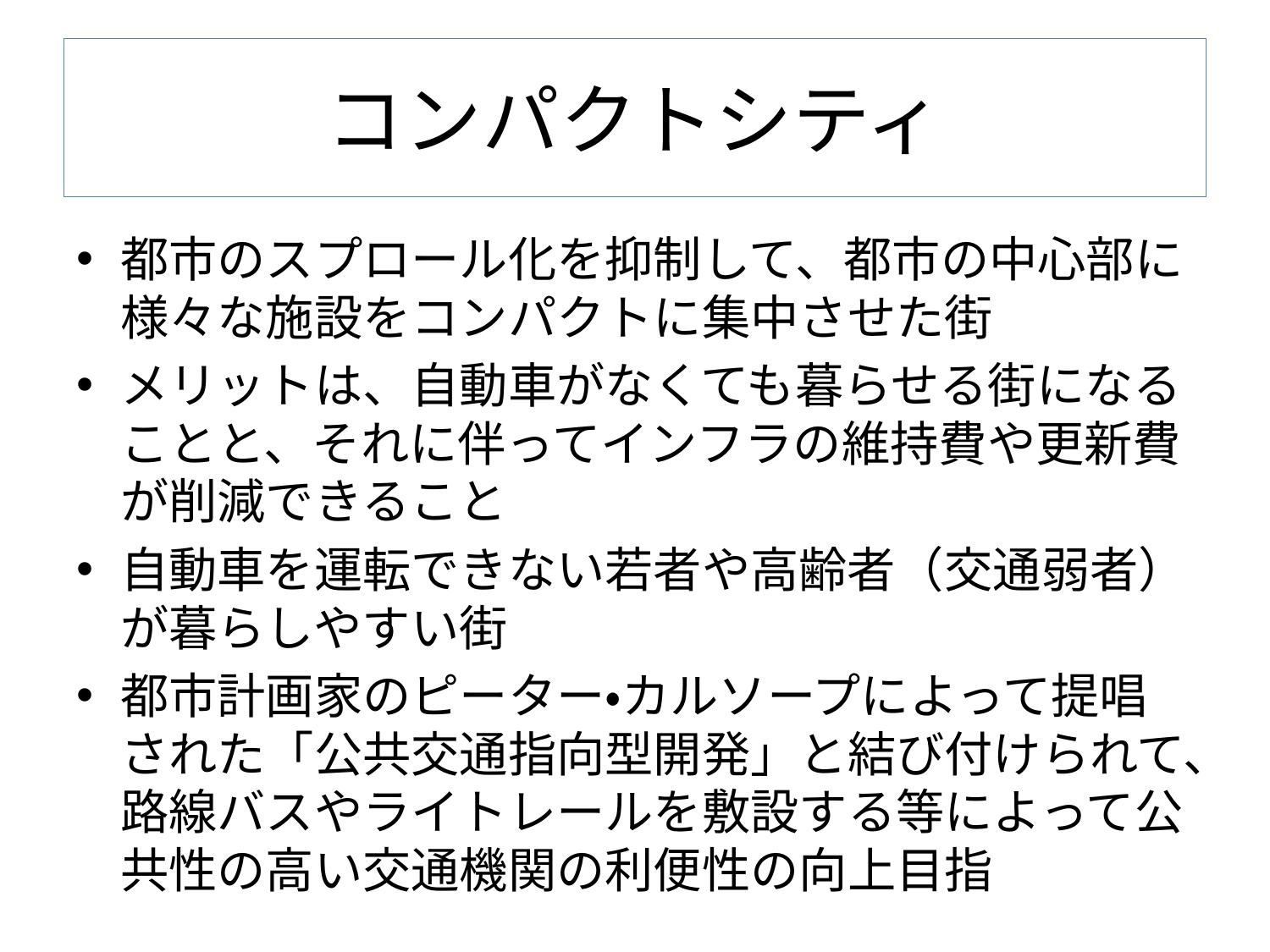

# コンパクトシティ
都市のスプロール化を抑制して、都市の中心部に様々な施設をコンパクトに集中させた街
メリットは、自動車がなくても暮らせる街になることと、それに伴ってインフラの維持費や更新費が削減できること
自動車を運転できない若者や高齢者（交通弱者）が暮らしやすい街
都市計画家のピーター・カルソープによって提唱された「公共交通指向型開発」と結び付けられて、路線バスやライトレールを敷設する等によって公共性の高い交通機関の利便性の向上目指